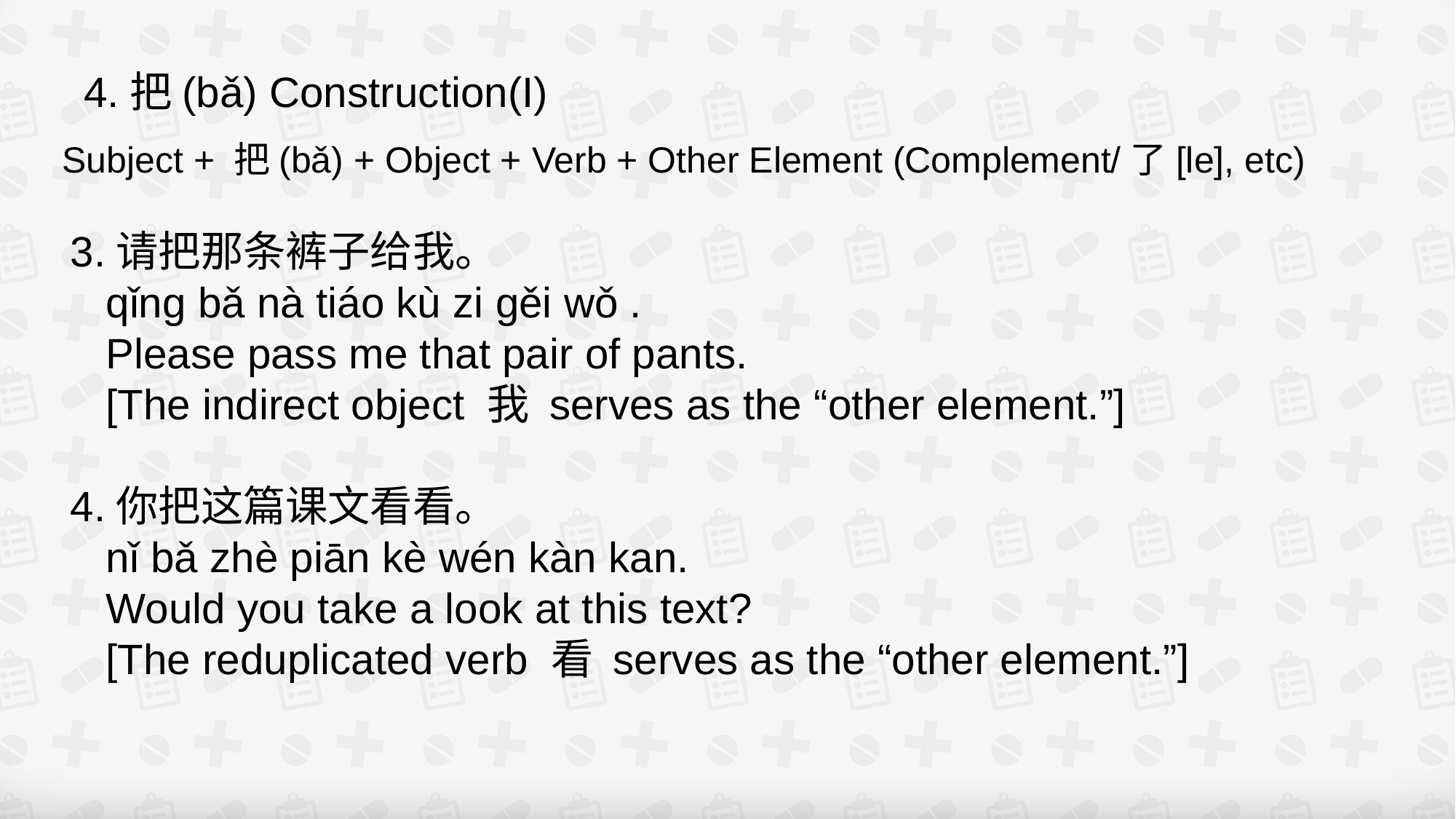

4.把(bǎ) Construction(I)
Subject + 把(bǎ) + Object + Verb + Other Element (Complement/了[le], etc)
3.请把那条裤子给我。
   qǐng bǎ nà tiáo kù zi gěi wǒ .
   Please pass me that pair of pants.
   [The indirect object 我 serves as the “other element.”]

4.你把这篇课文看看。
   nǐ bǎ zhè piān kè wén kàn kan.
   Would you take a look at this text?
   [The reduplicated verb 看 serves as the “other element.”]